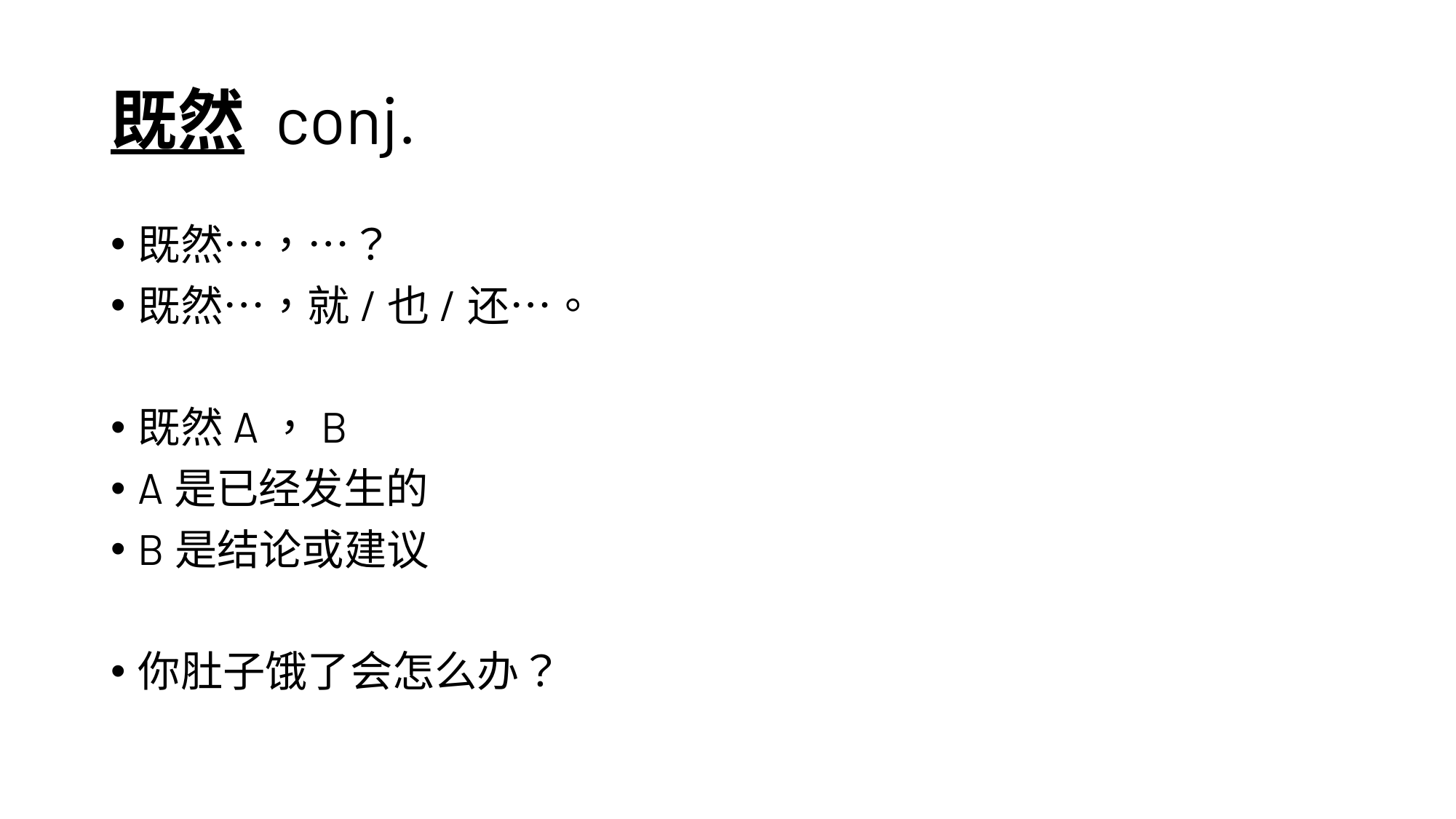

# 既然 conj.
既然…，…？
既然…，就/也/还…。

既然A，B
A是已经发生的
B是结论或建议

你肚子饿了会怎么办？